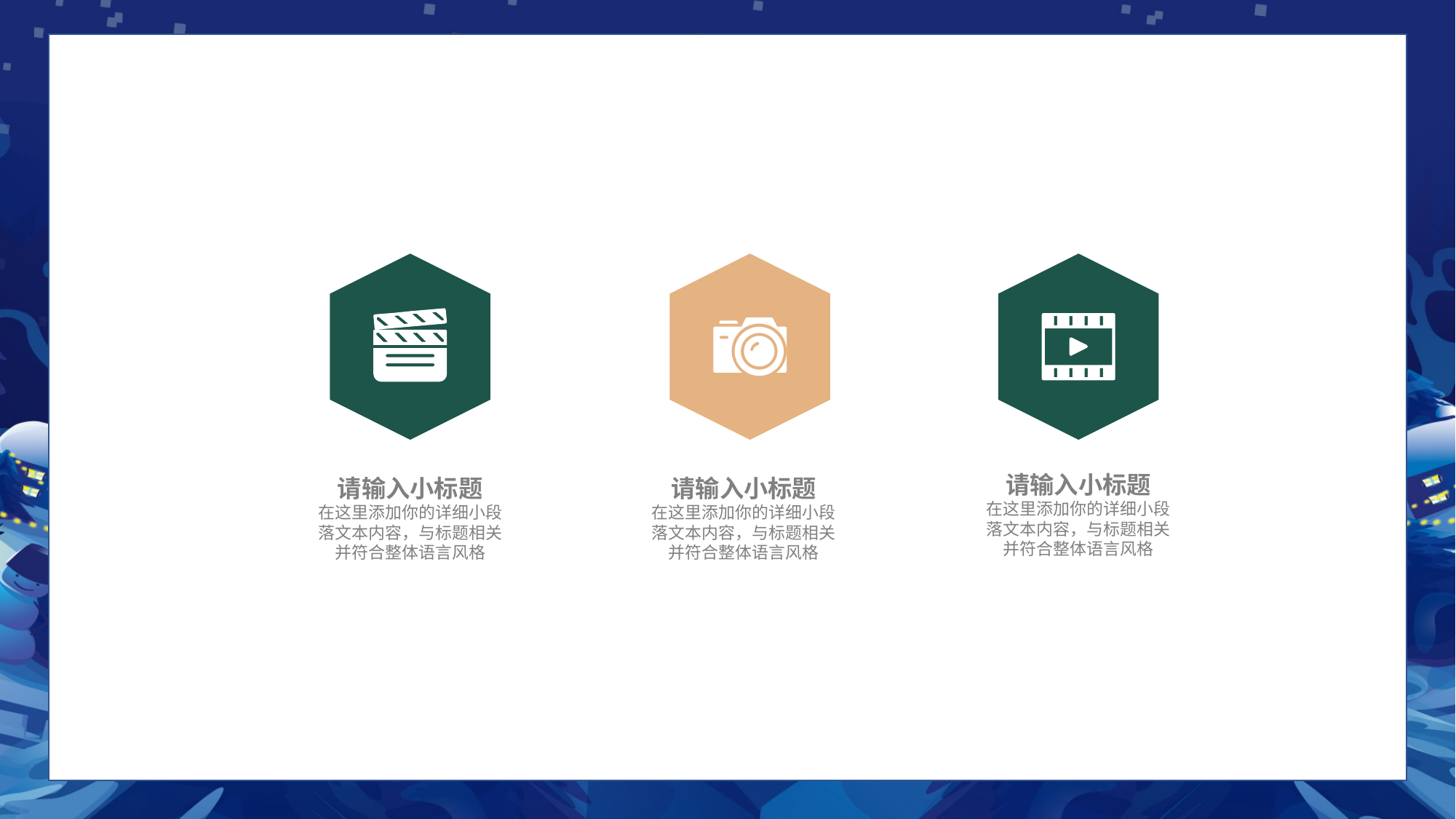

请输入小标题
在这里添加你的详细小段落文本内容，与标题相关并符合整体语言风格
请输入小标题
在这里添加你的详细小段落文本内容，与标题相关并符合整体语言风格
请输入小标题
在这里添加你的详细小段落文本内容，与标题相关并符合整体语言风格